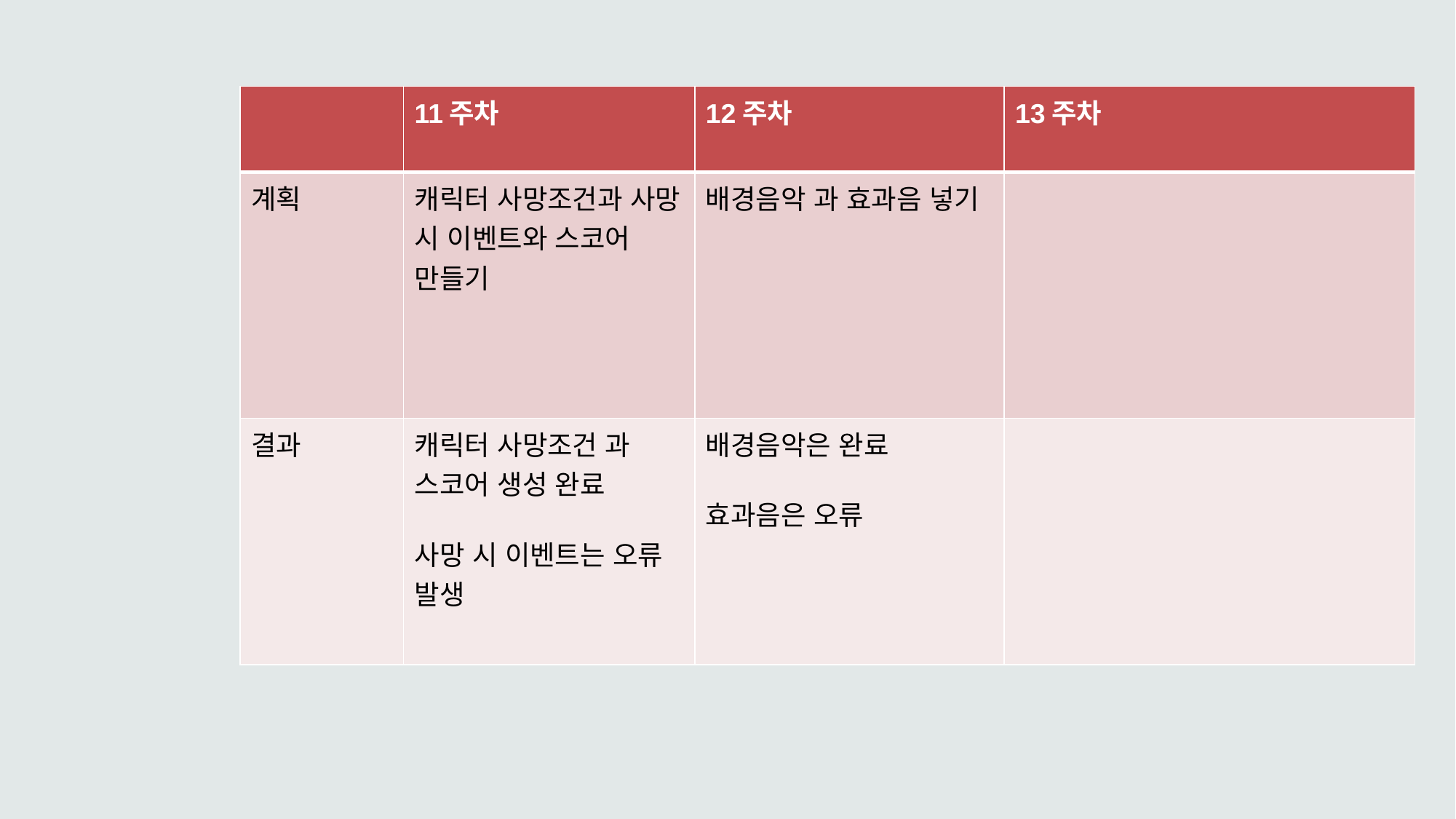

|  | 11주차 | 12주차 | 13주차 |
| --- | --- | --- | --- |
| 계획 | 캐릭터 사망조건과 사망 시 이벤트와 스코어 만들기 | 배경음악 과 효과음 넣기 |  |
| 결과 | 캐릭터 사망조건 과 스코어 생성 완료 사망 시 이벤트는 오류 발생 | 배경음악은 완료 효과음은 오류 |  |